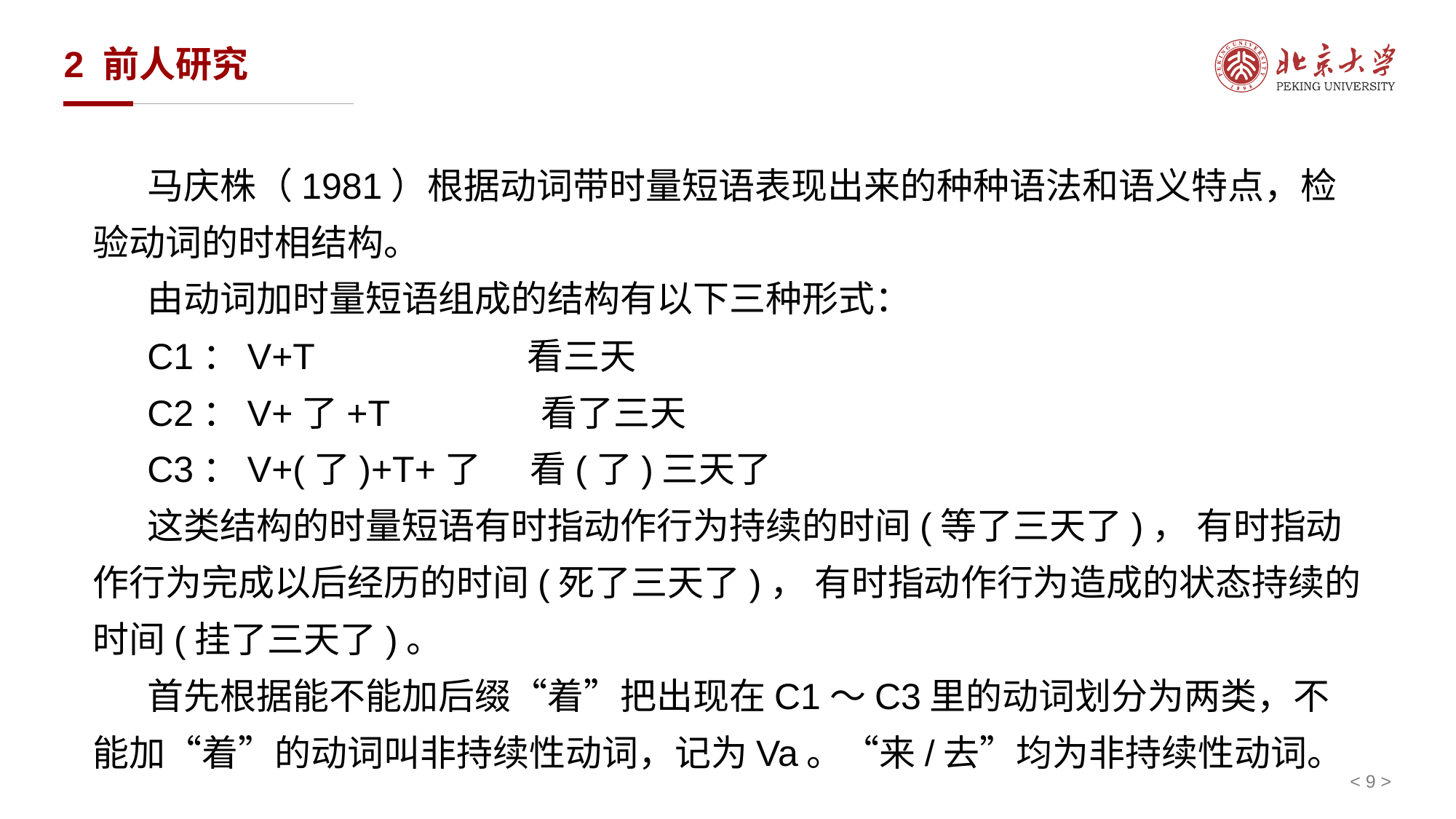

# 2 前人研究
马庆株（1981）根据动词带时量短语表现出来的种种语法和语义特点，检验动词的时相结构。
由动词加时量短语组成的结构有以下三种形式：
C1：V+T                    看三天
C2：V+了+T              看了三天
C3：V+(了)+T+了      看(了)三天了
这类结构的时量短语有时指动作行为持续的时间(等了三天了)， 有时指动作行为完成以后经历的时间(死了三天了)， 有时指动作行为造成的状态持续的时间(挂了三天了)。
首先根据能不能加后缀“着”把出现在C1～C3里的动词划分为两类，不能加“着”的动词叫非持续性动词，记为Va。“来/去”均为非持续性动词。
< 9 >